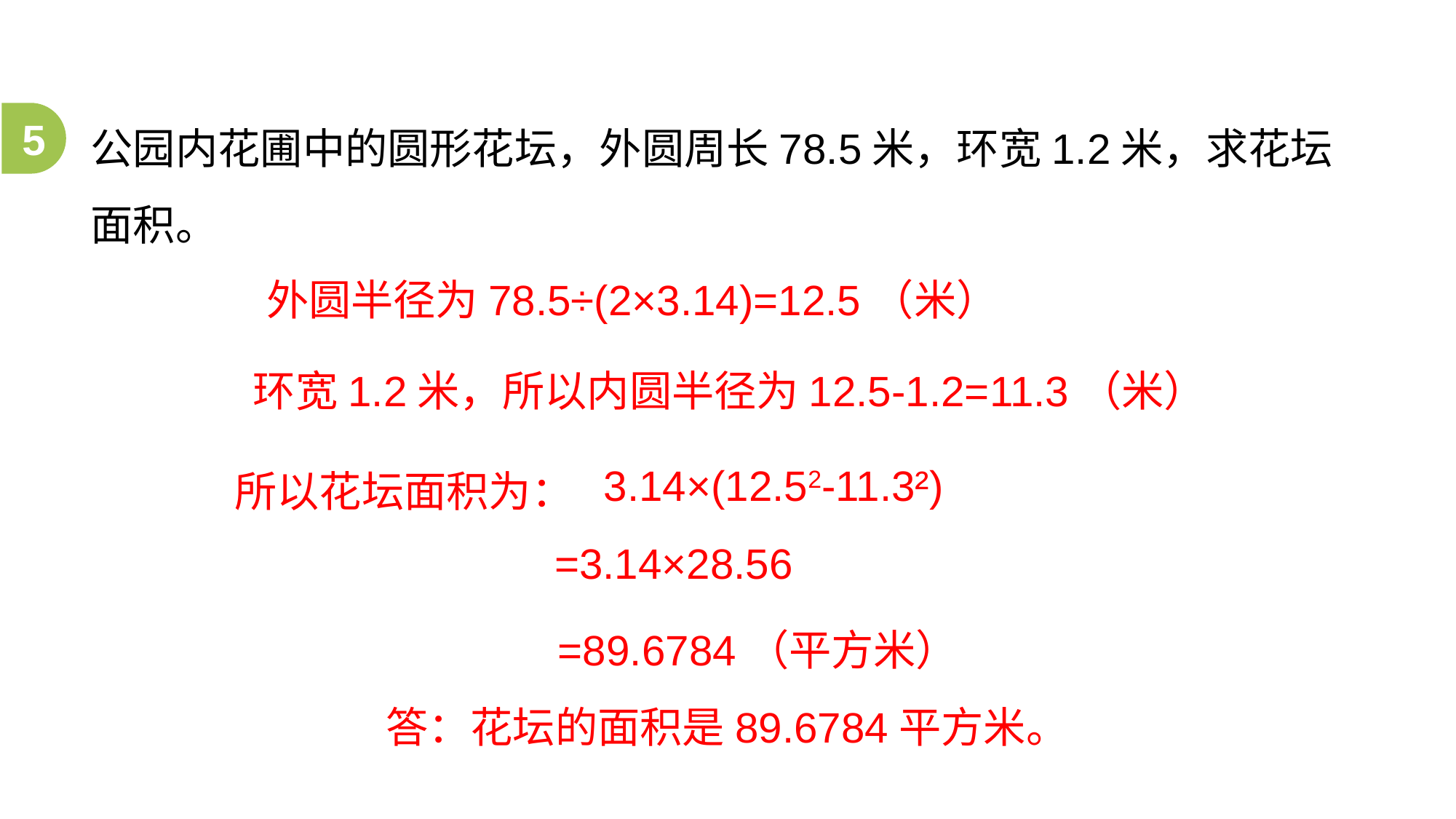

公园内花圃中的圆形花坛，外圆周长78.5米，环宽1.2米，求花坛面积。
5
外圆半径为78.5÷(2×3.14)=12.5（米）
环宽1.2米，所以内圆半径为12.5-1.2=11.3（米）
所以花坛面积为：
3.14×(12.52-11.3²)
=3.14×28.56
=89.6784（平方米）
答：花坛的面积是89.6784平方米。